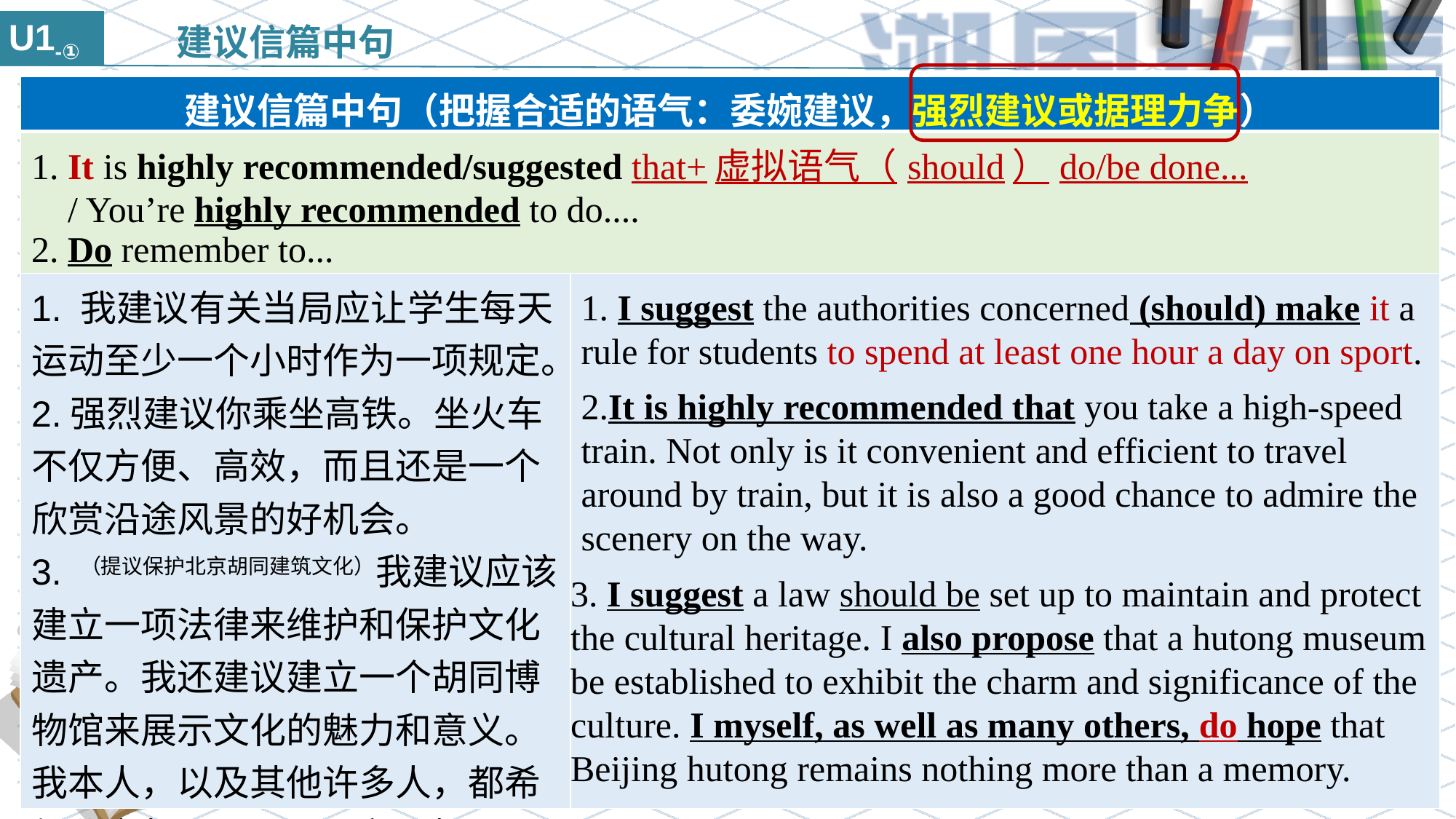

U1-①

建议信篇中句

| 建议信篇中句（把握合适的语气：委婉建议，强烈建议或据理力争） |  |
| --- | --- |
| 1. It is highly recommended/suggested that+虚拟语气（should）do/be done... / You’re highly recommended to do.... 2. Do remember to... |  |
| 1. 我建议有关当局应让学生每天运动至少一个小时作为一项规定。 2.强烈建议你乘坐高铁。坐火车不仅方便、高效，而且还是一个欣赏沿途风景的好机会。 3. （提议保护北京胡同建筑文化）我建议应该建立一项法律来维护和保护文化遗产。我还建议建立一个胡同博物馆来展示文化的魅力和意义。我本人，以及其他许多人，都希望北京胡同不只是一段记忆。 |  |
1. I suggest the authorities concerned (should) make it a rule for students to spend at least one hour a day on sport.
2.It is highly recommended that you take a high-speed train. Not only is it convenient and efficient to travel around by train, but it is also a good chance to admire the scenery on the way.
3. I suggest a law should be set up to maintain and protect the cultural heritage. I also propose that a hutong museum be established to exhibit the charm and significance of the culture. I myself, as well as many others, do hope that Beijing hutong remains nothing more than a memory.